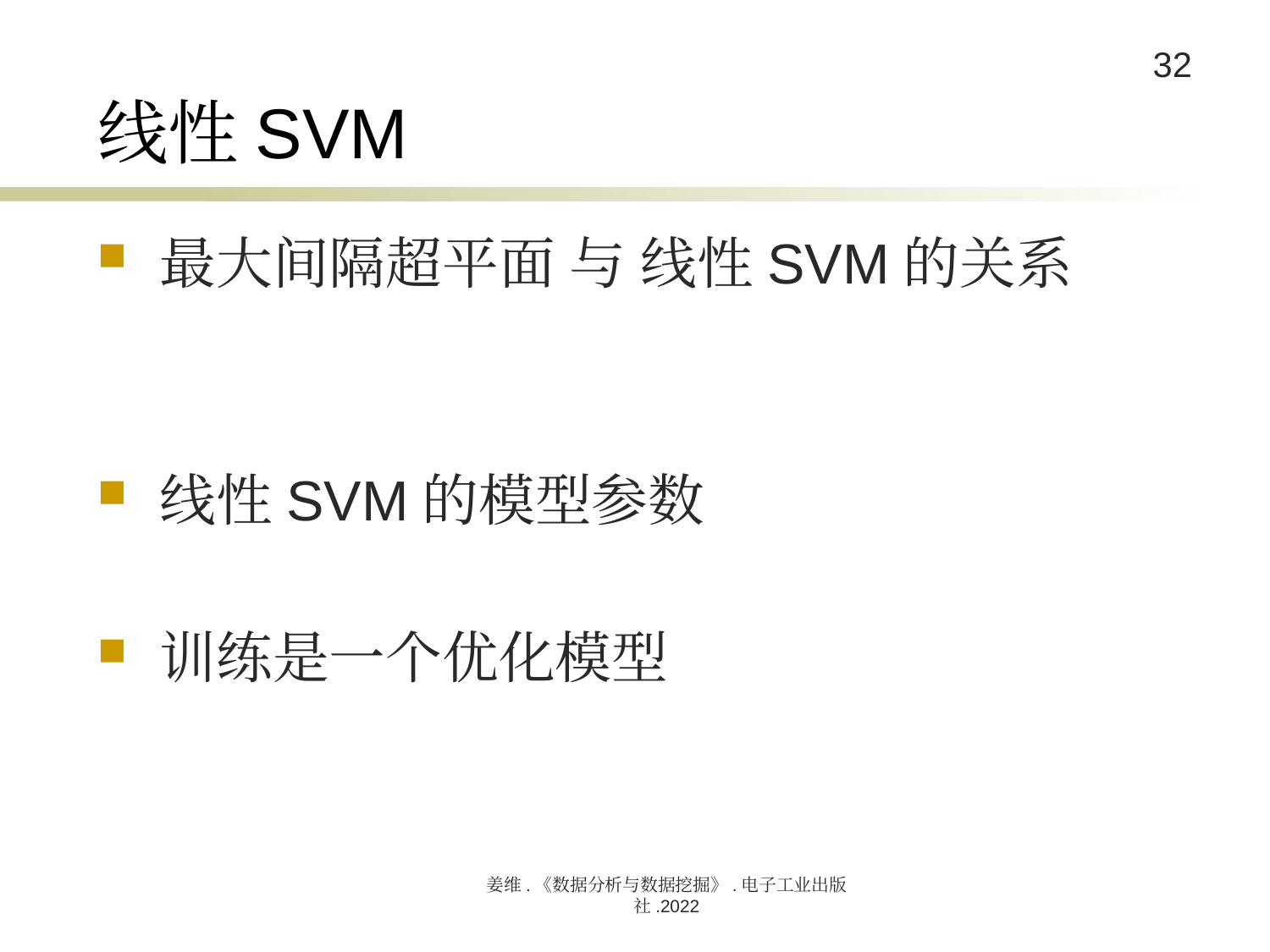

# 线性SVM
最大间隔超平面 与 线性SVM的关系

线性SVM的模型参数

训练是一个优化模型

姜维.《数据分析与数据挖掘》.电子工业出版社.2022